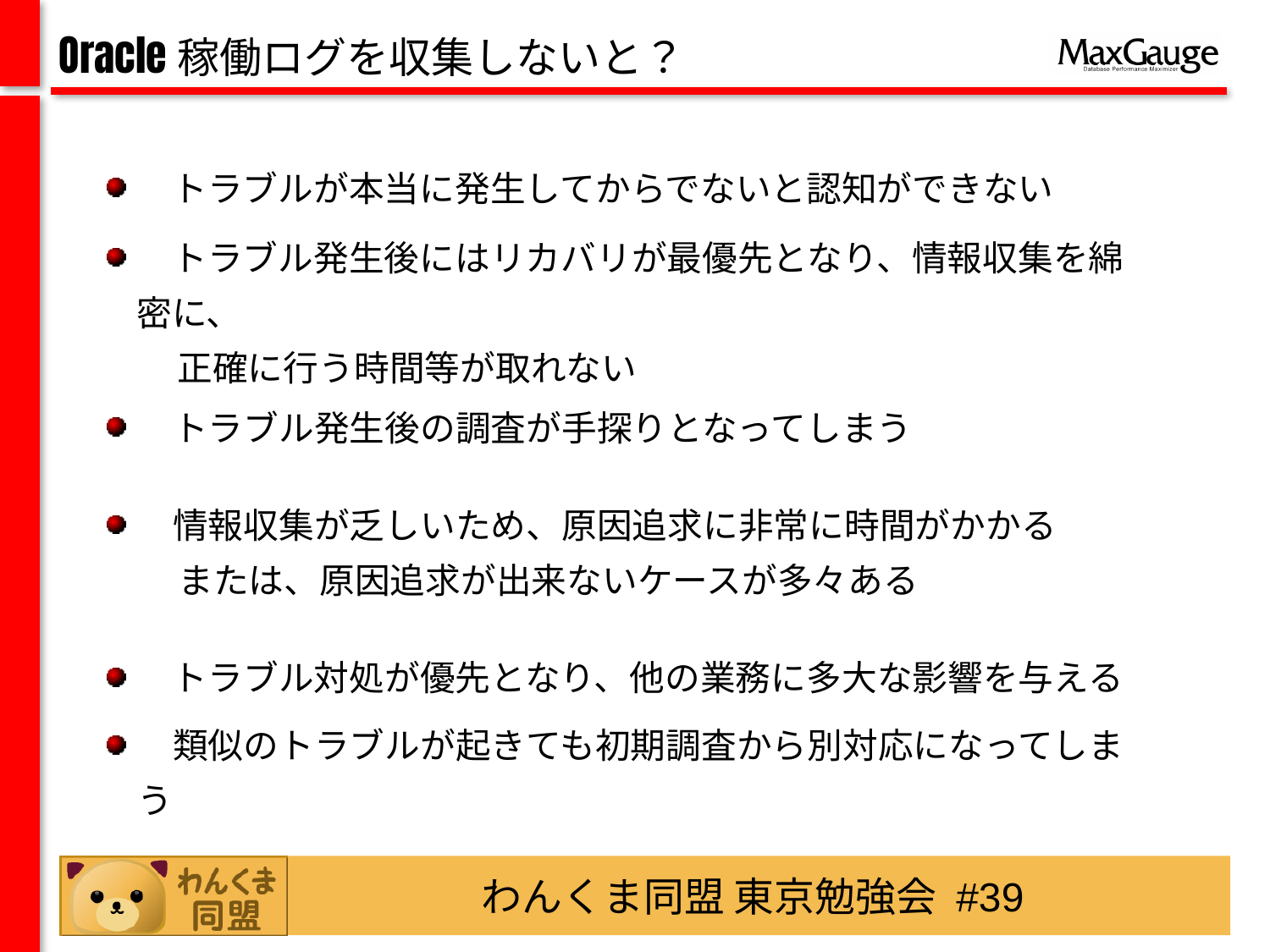

Oracle稼働ログを収集しないと？
　トラブルが本当に発生してからでないと認知ができない
　トラブル発生後にはリカバリが最優先となり、情報収集を綿密に、
　　正確に行う時間等が取れない
　トラブル発生後の調査が手探りとなってしまう
　情報収集が乏しいため、原因追求に非常に時間がかかる
　　または、原因追求が出来ないケースが多々ある
　トラブル対処が優先となり、他の業務に多大な影響を与える
　類似のトラブルが起きても初期調査から別対応になってしまう